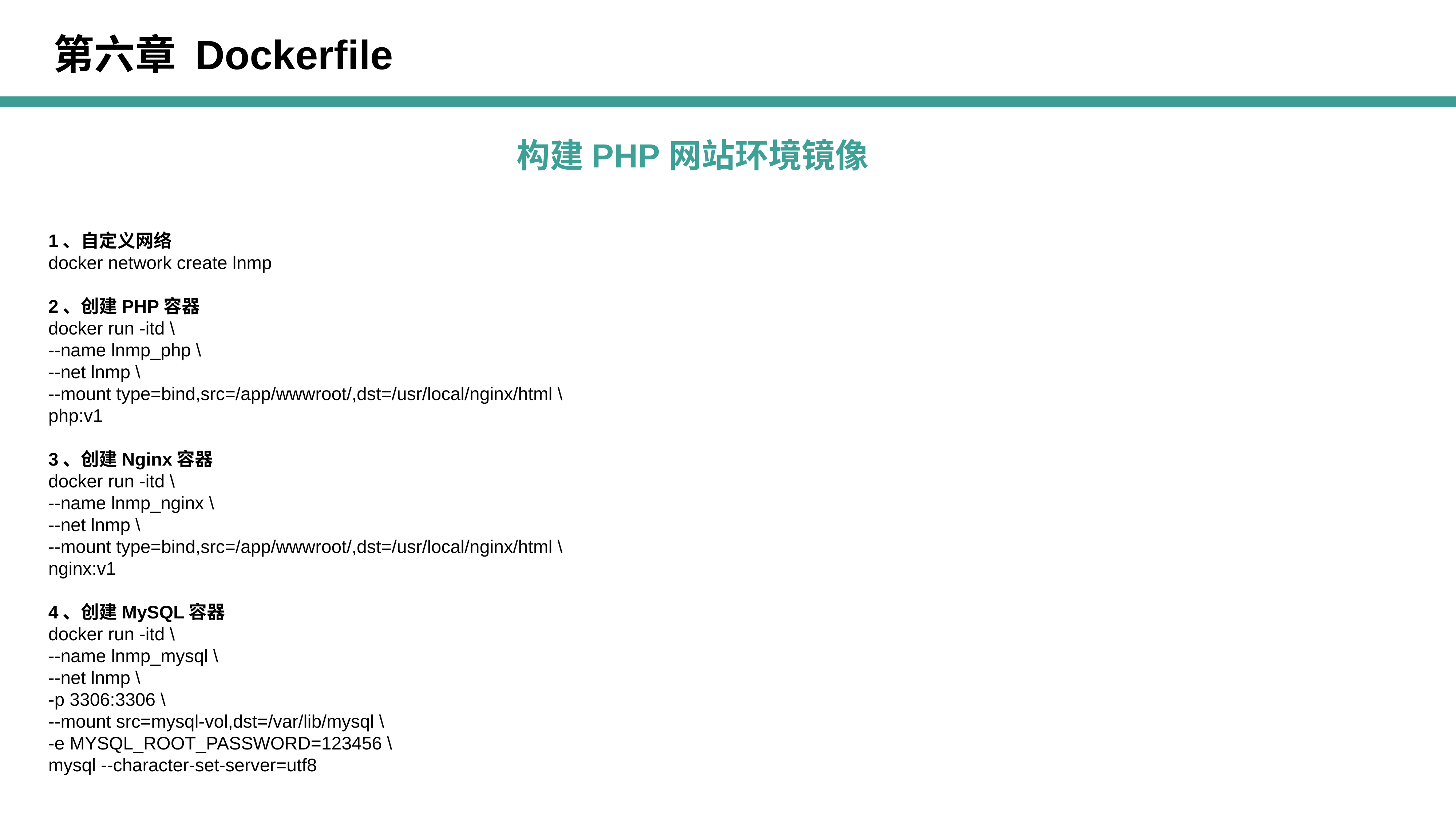

第六章 Dockerfile

构建PHP网站环境镜像
1、自定义网络
docker network create lnmp

2、创建PHP容器
docker run -itd \
--name lnmp_php \
--net lnmp \
--mount type=bind,src=/app/wwwroot/,dst=/usr/local/nginx/html \
php:v1

3、创建Nginx容器
docker run -itd \
--name lnmp_nginx \
--net lnmp \
--mount type=bind,src=/app/wwwroot/,dst=/usr/local/nginx/html \
nginx:v1

4、创建MySQL容器
docker run -itd \
--name lnmp_mysql \
--net lnmp \
-p 3306:3306 \
--mount src=mysql-vol,dst=/var/lib/mysql \
-e MYSQL_ROOT_PASSWORD=123456 \
mysql --character-set-server=utf8